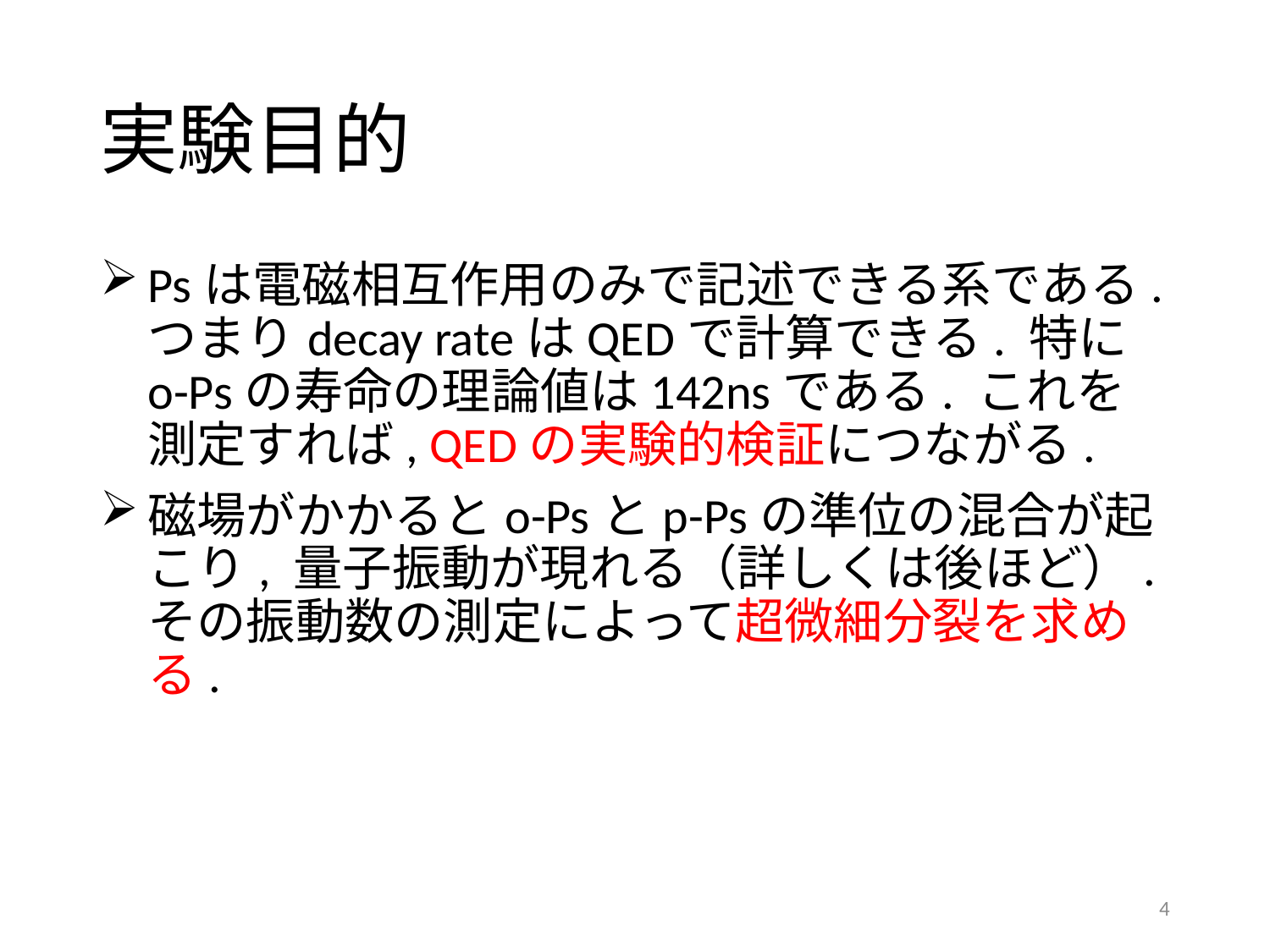

# 実験目的
Psは電磁相互作用のみで記述できる系である. つまりdecay rateはQEDで計算できる. 特にo-Psの寿命の理論値は142nsである. これを測定すれば, QEDの実験的検証につながる.
磁場がかかるとo-Psとp-Psの準位の混合が起こり, 量子振動が現れる（詳しくは後ほど）. その振動数の測定によって超微細分裂を求める.

4